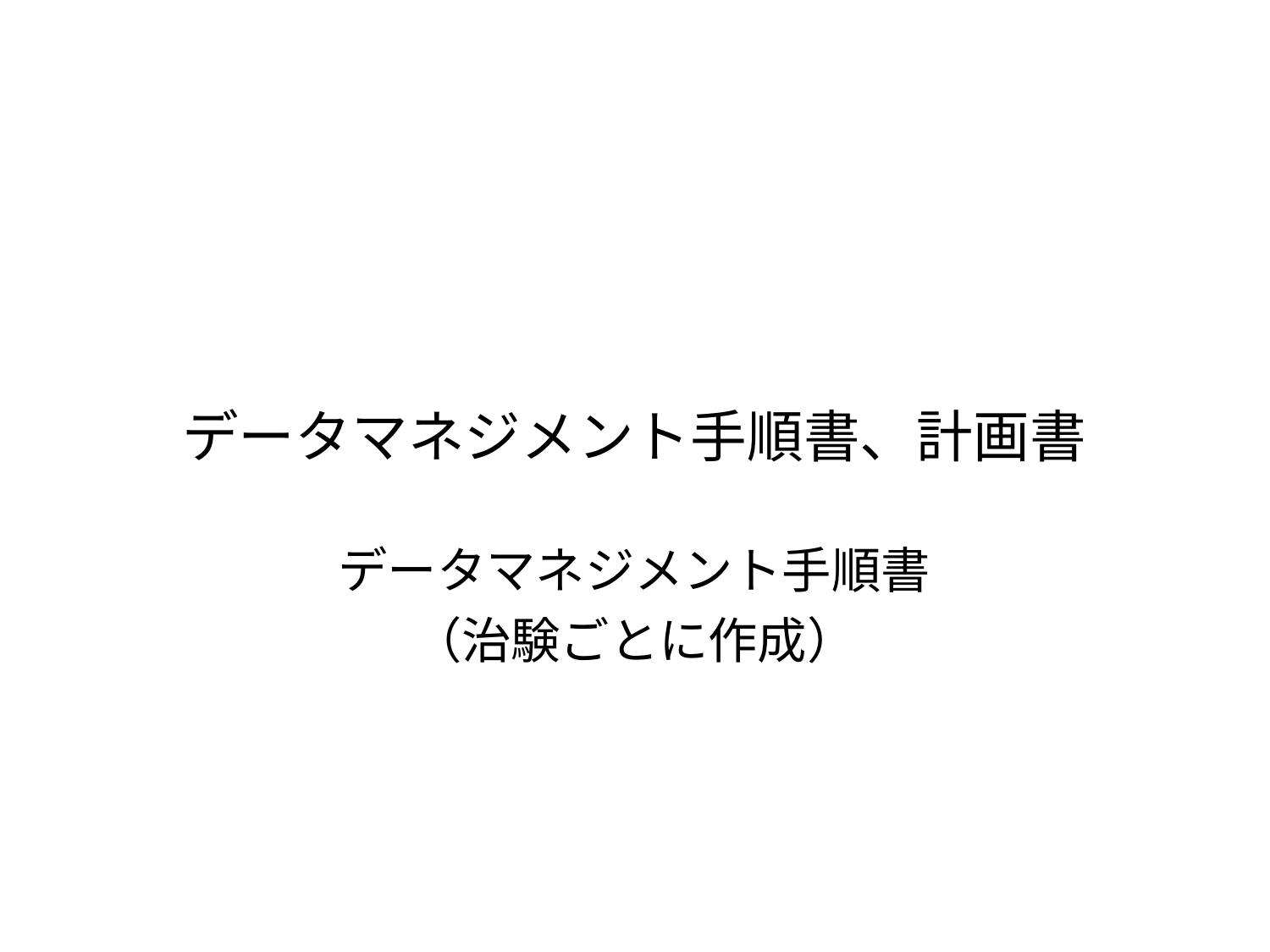

# データマネジメント手順書、計画書
データマネジメント手順書
（治験ごとに作成）